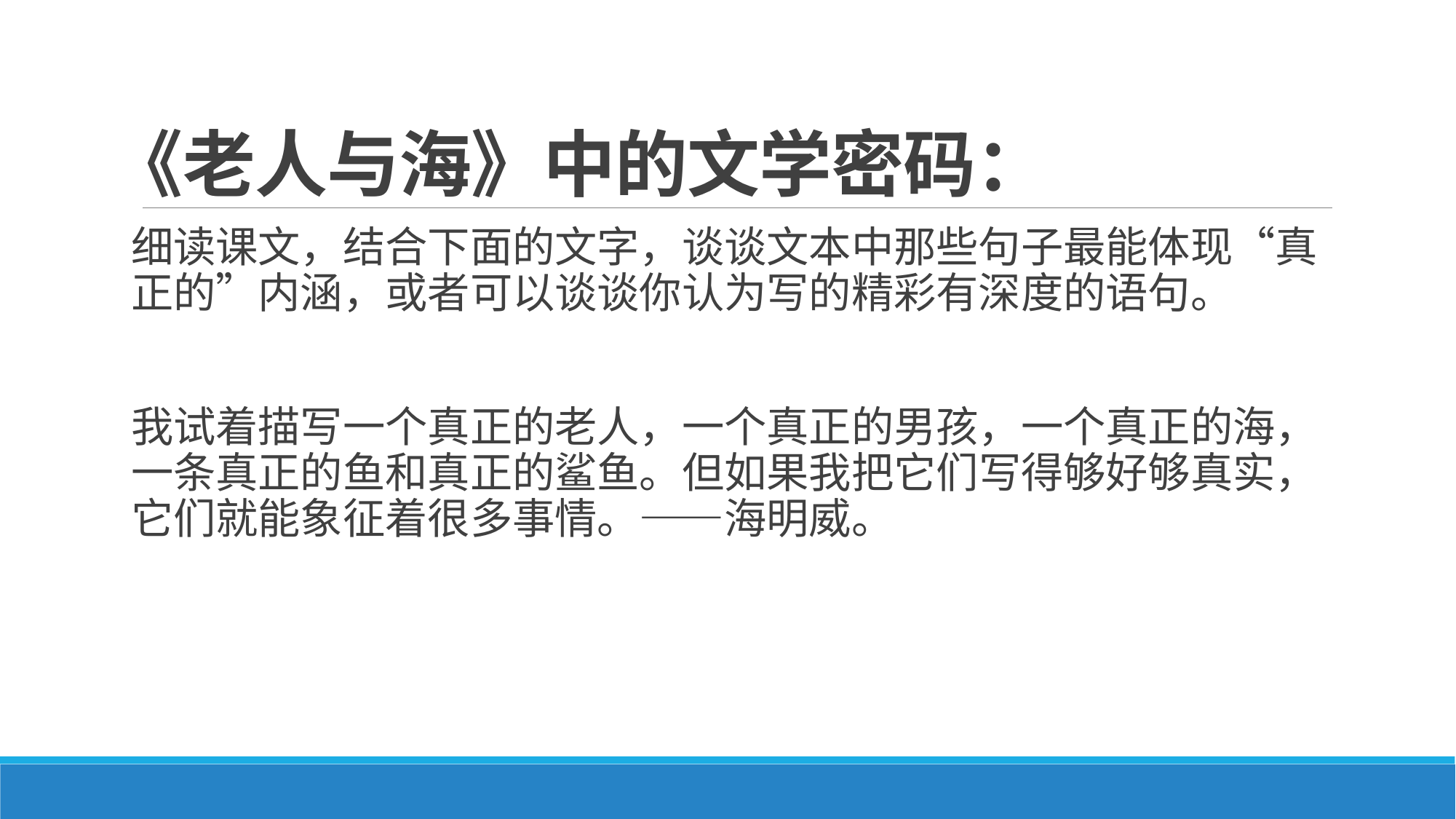

# 《老人与海》中的文学密码：
细读课文，结合下面的文字，谈谈文本中那些句子最能体现“真正的”内涵，或者可以谈谈你认为写的精彩有深度的语句。

我试着描写一个真正的老人，一个真正的男孩，一个真正的海，一条真正的鱼和真正的鲨鱼。但如果我把它们写得够好够真实，它们就能象征着很多事情。——海明威。